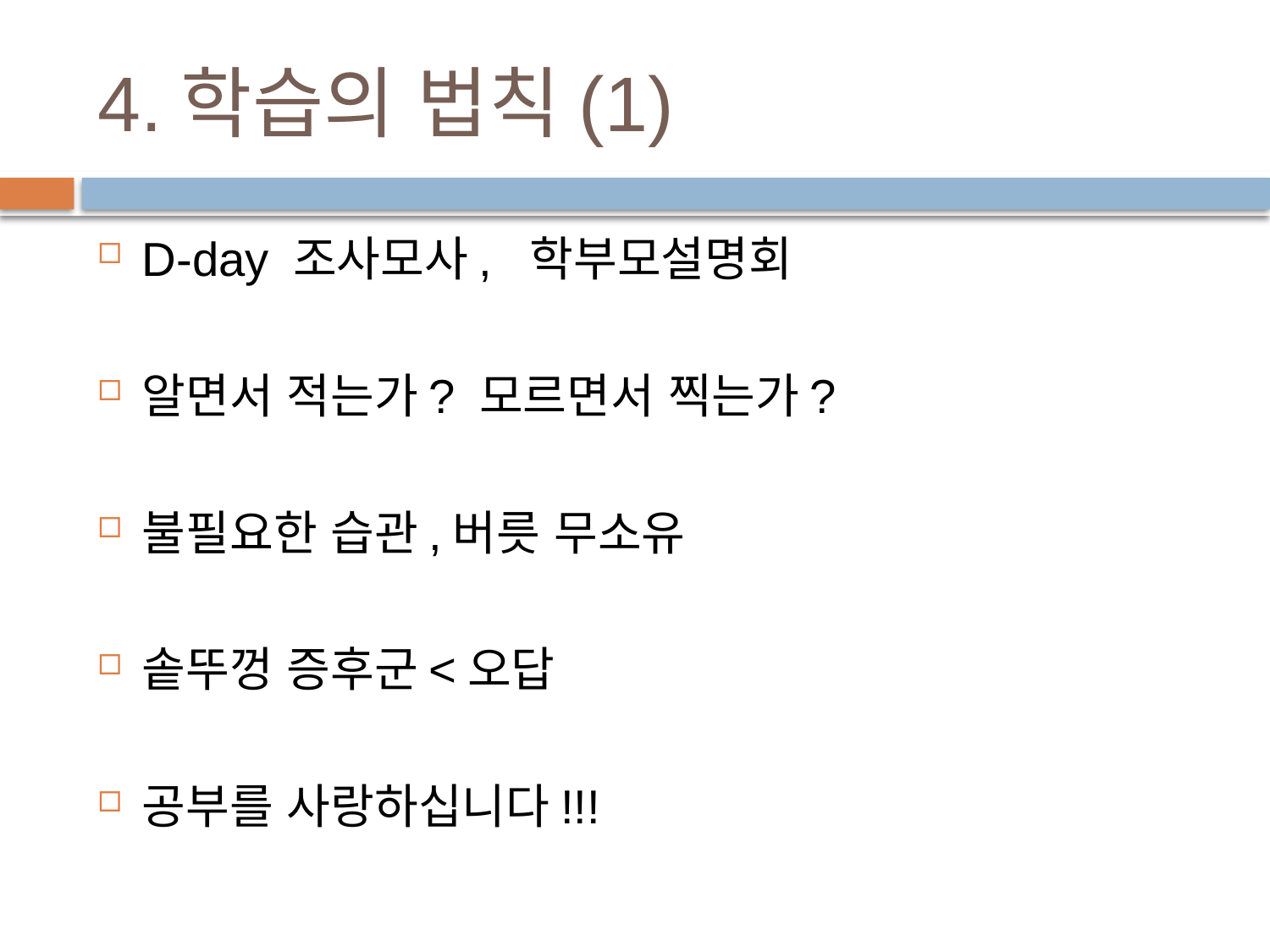

# 4.학습의 법칙(1)
D-day 조사모사,  학부모설명회

알면서 적는가? 모르면서 찍는가?

불필요한 습관,버릇 무소유

솥뚜껑 증후군<오답

공부를 사랑하십니다!!!